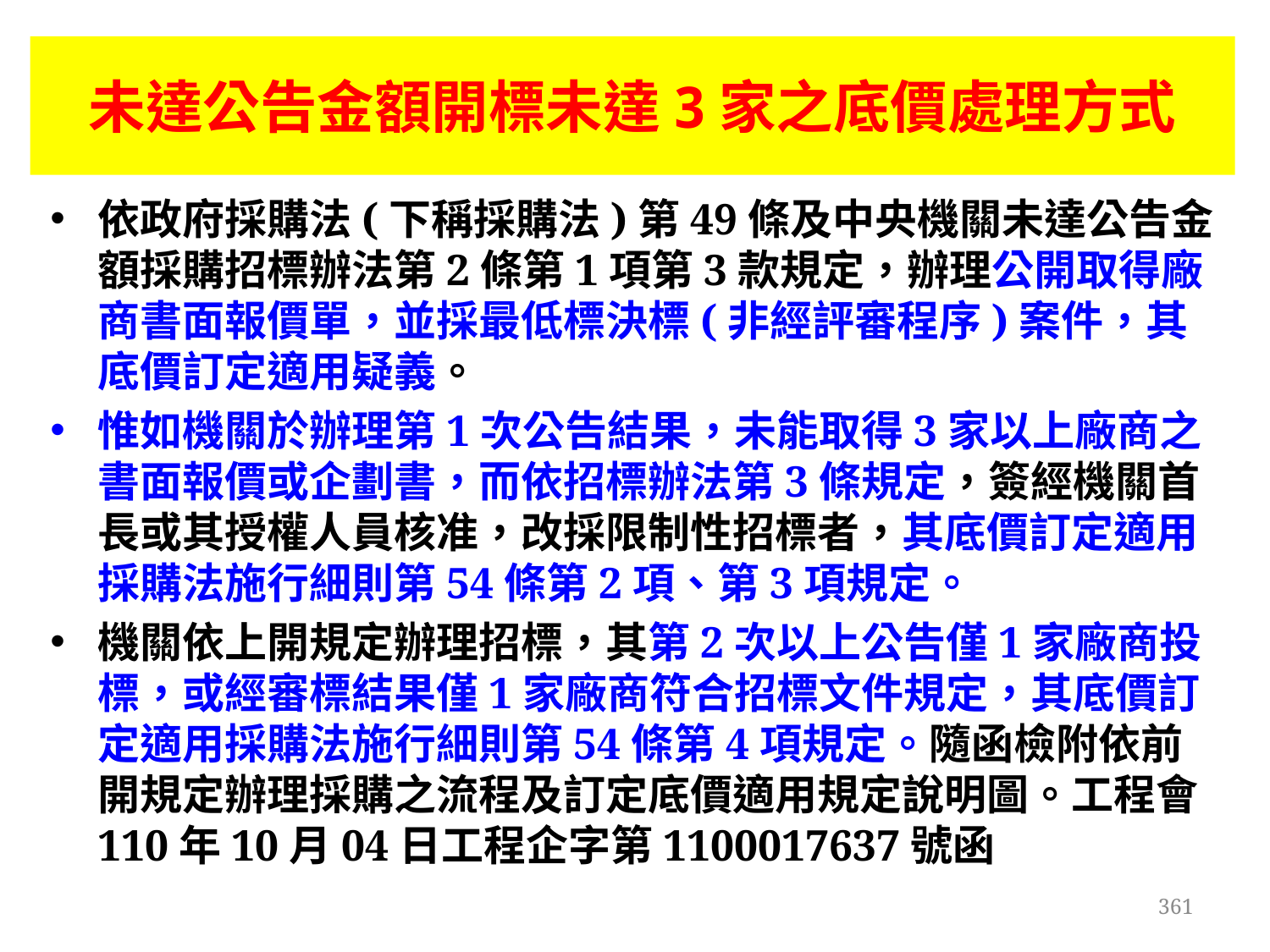

# 未達公告金額開標未達3家之底價處理方式
依政府採購法(下稱採購法)第49條及中央機關未達公告金額採購招標辦法第2條第1項第3款規定，辦理公開取得廠商書面報價單，並採最低標決標(非經評審程序)案件，其底價訂定適用疑義。
惟如機關於辦理第1次公告結果，未能取得3家以上廠商之書面報價或企劃書，而依招標辦法第3條規定，簽經機關首長或其授權人員核准，改採限制性招標者，其底價訂定適用採購法施行細則第54條第2項、第3項規定。
機關依上開規定辦理招標，其第2次以上公告僅1家廠商投標，或經審標結果僅1家廠商符合招標文件規定，其底價訂定適用採購法施行細則第54條第4項規定。隨函檢附依前開規定辦理採購之流程及訂定底價適用規定說明圖。工程會110年10月04日工程企字第1100017637號函

361